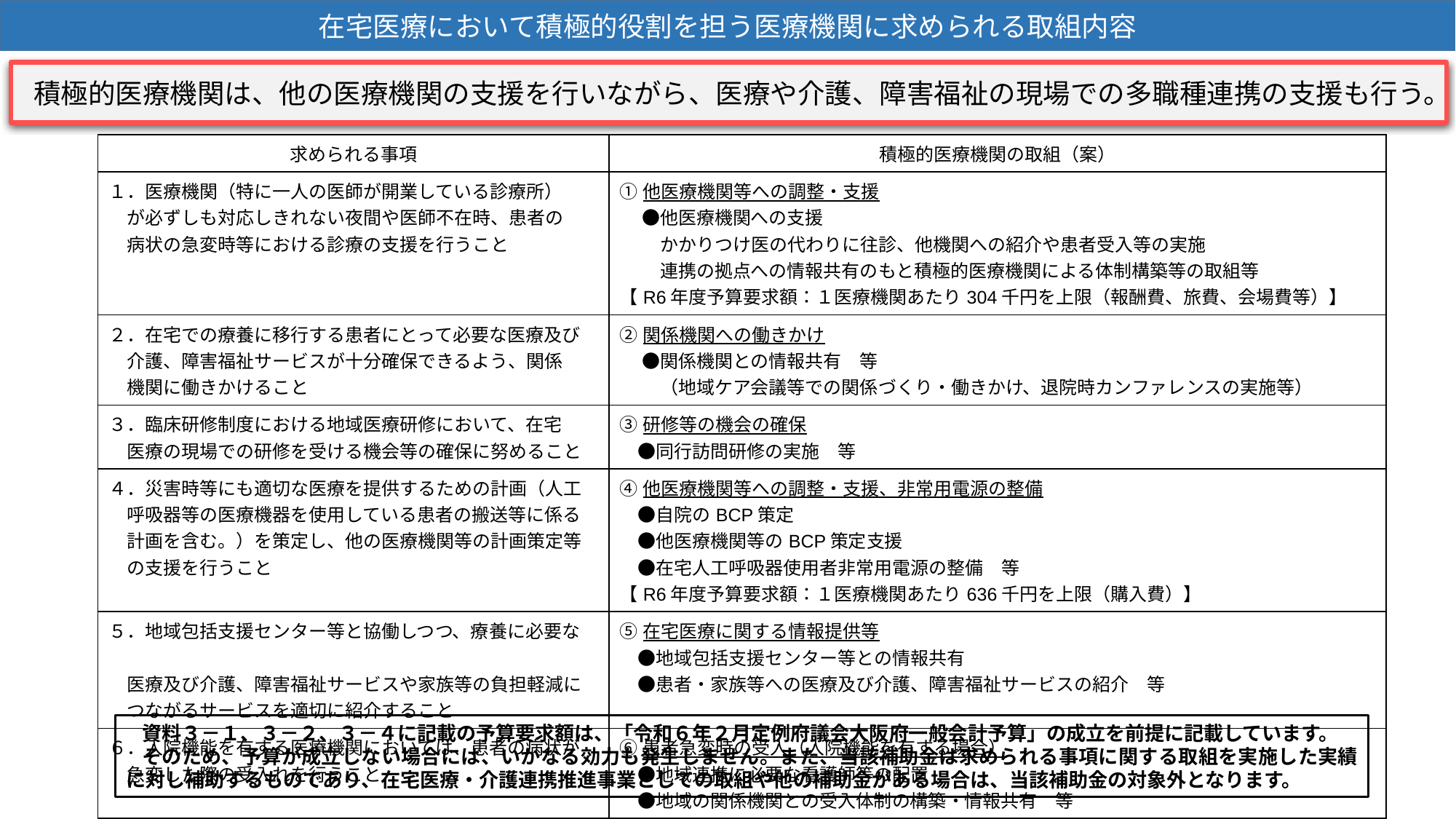

在宅医療において積極的役割を担う医療機関に求められる取組内容
積極的医療機関は、他の医療機関の支援を行いながら、医療や介護、障害福祉の現場での多職種連携の支援も行う。
| 求められる事項 | 積極的医療機関の取組（案） |
| --- | --- |
| １．医療機関（特に一人の医師が開業している診療所） 　が必ずしも対応しきれない夜間や医師不在時、患者の 　病状の急変時等における診療の支援を行うこと | ①他医療機関等への調整・支援 　 ●他医療機関への支援 　　 かかりつけ医の代わりに往診、他機関への紹介や患者受入等の実施 　　 連携の拠点への情報共有のもと積極的医療機関による体制構築等の取組等 【R6年度予算要求額：１医療機関あたり304千円を上限（報酬費、旅費、会場費等）】 |
| ２．在宅での療養に移行する患者にとって必要な医療及び 　介護、障害福祉サービスが十分確保できるよう、関係 　機関に働きかけること | ②関係機関への働きかけ 　 ●関係機関との情報共有　等 　 　（地域ケア会議等での関係づくり・働きかけ、退院時カンファレンスの実施等） |
| ３．臨床研修制度における地域医療研修において、在宅 　医療の現場での研修を受ける機会等の確保に努めること | ③研修等の機会の確保 　●同行訪問研修の実施　等 |
| ４．災害時等にも適切な医療を提供するための計画（人工 　呼吸器等の医療機器を使用している患者の搬送等に係る 　計画を含む。）を策定し、他の医療機関等の計画策定等 　の支援を行うこと | ④他医療機関等への調整・支援、非常用電源の整備 　●自院のBCP策定 　●他医療機関等のBCP策定支援 　●在宅人工呼吸器使用者非常用電源の整備　等 【R6年度予算要求額：１医療機関あたり636千円を上限（購入費）】 |
| ５．地域包括支援センター等と協働しつつ、療養に必要な　 　医療及び介護、障害福祉サービスや家族等の負担軽減に 　つながるサービスを適切に紹介すること | ⑤在宅医療に関する情報提供等 　●地域包括支援センター等との情報共有 　●患者・家族等への医療及び介護、障害福祉サービスの紹介　等 |
| ６．入院機能を有する医療機関においては、患者の病状が 　急変した際の受入れを行うこと | ⑥患者急変時の受入（入院機能を有する場合） 　●地域連携に必要な看護師等の配置 　●地域の関係機関との受入体制の構築・情報共有　等 |
資料３－１、３－２、３－４に記載の予算要求額は、「令和６年２月定例府議会大阪府一般会計予算」の成立を前提に記載しています。
そのため、予算が成立しない場合には、いかなる効力も発生しません。また、当該補助金は求められる事項に関する取組を実施した実績に対し補助するものであり、在宅医療・介護連携推進事業としての取組や他の補助金がある場合は、当該補助金の対象外となります。